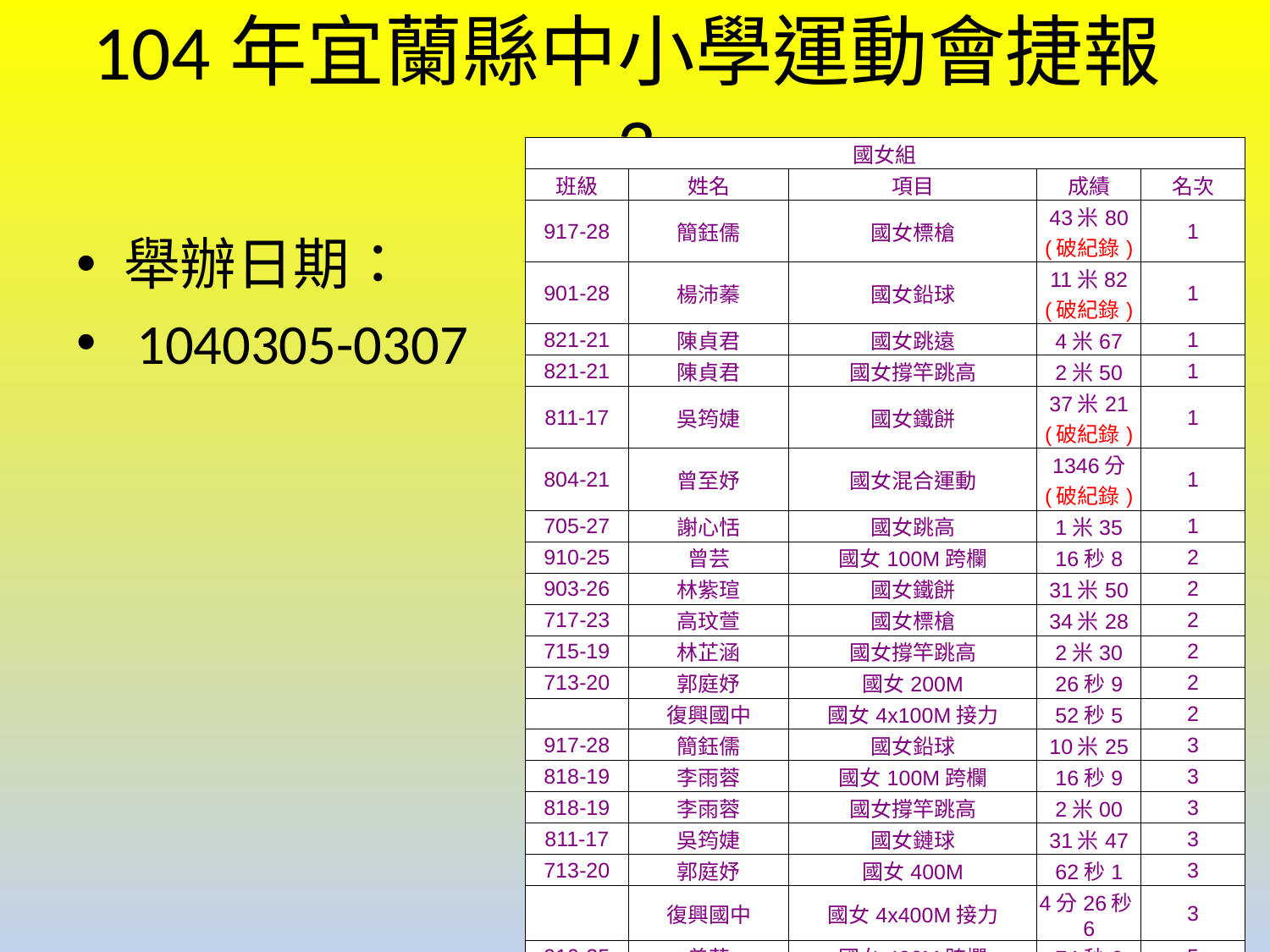

# 104年宜蘭縣中小學運動會捷報3
| 國女組 |  |  |  |  |
| --- | --- | --- | --- | --- |
| 班級 | 姓名 | 項目 | 成績 | 名次 |
| 917-28 | 簡鈺儒 | 國女標槍 | 43米80 (破紀錄) | 1 |
| 901-28 | 楊沛蓁 | 國女鉛球 | 11米82 (破紀錄) | 1 |
| 821-21 | 陳貞君 | 國女跳遠 | 4米67 | 1 |
| 821-21 | 陳貞君 | 國女撐竿跳高 | 2米50 | 1 |
| 811-17 | 吳筠婕 | 國女鐵餅 | 37米21 (破紀錄) | 1 |
| 804-21 | 曾至妤 | 國女混合運動 | 1346分 (破紀錄) | 1 |
| 705-27 | 謝心恬 | 國女跳高 | 1米35 | 1 |
| 910-25 | 曾芸 | 國女100M跨欄 | 16秒8 | 2 |
| 903-26 | 林紫瑄 | 國女鐵餅 | 31米50 | 2 |
| 717-23 | 高玟萱 | 國女標槍 | 34米28 | 2 |
| 715-19 | 林芷涵 | 國女撐竿跳高 | 2米30 | 2 |
| 713-20 | 郭庭妤 | 國女200M | 26秒9 | 2 |
|  | 復興國中 | 國女4x100M接力 | 52秒5 | 2 |
| 917-28 | 簡鈺儒 | 國女鉛球 | 10米25 | 3 |
| 818-19 | 李雨蓉 | 國女100M跨欄 | 16秒9 | 3 |
| 818-19 | 李雨蓉 | 國女撐竿跳高 | 2米00 | 3 |
| 811-17 | 吳筠婕 | 國女鏈球 | 31米47 | 3 |
| 713-20 | 郭庭妤 | 國女400M | 62秒1 | 3 |
|  | 復興國中 | 國女4x400M接力 | 4分26秒6 | 3 |
| 910-25 | 曾芸 | 國女400M跨欄 | 74秒6 | 5 |
| 903-26 | 林紫瑄 | 國女鏈球 | 26米15 | 5 |
| 719-25 | 簡于恩 | 國女200M | 28秒2 | 5 |
| 715-19 | 林芷涵 | 國女跳遠 | 4米27 | 6 |
| 802-20 | 高芷苓 | 國女400M | 67秒3 | 7 |
| 908-26 | 謝昱琦 | 國女400M跨欄 | 79秒9 | 8 |
舉辦日期：
 1040305-0307